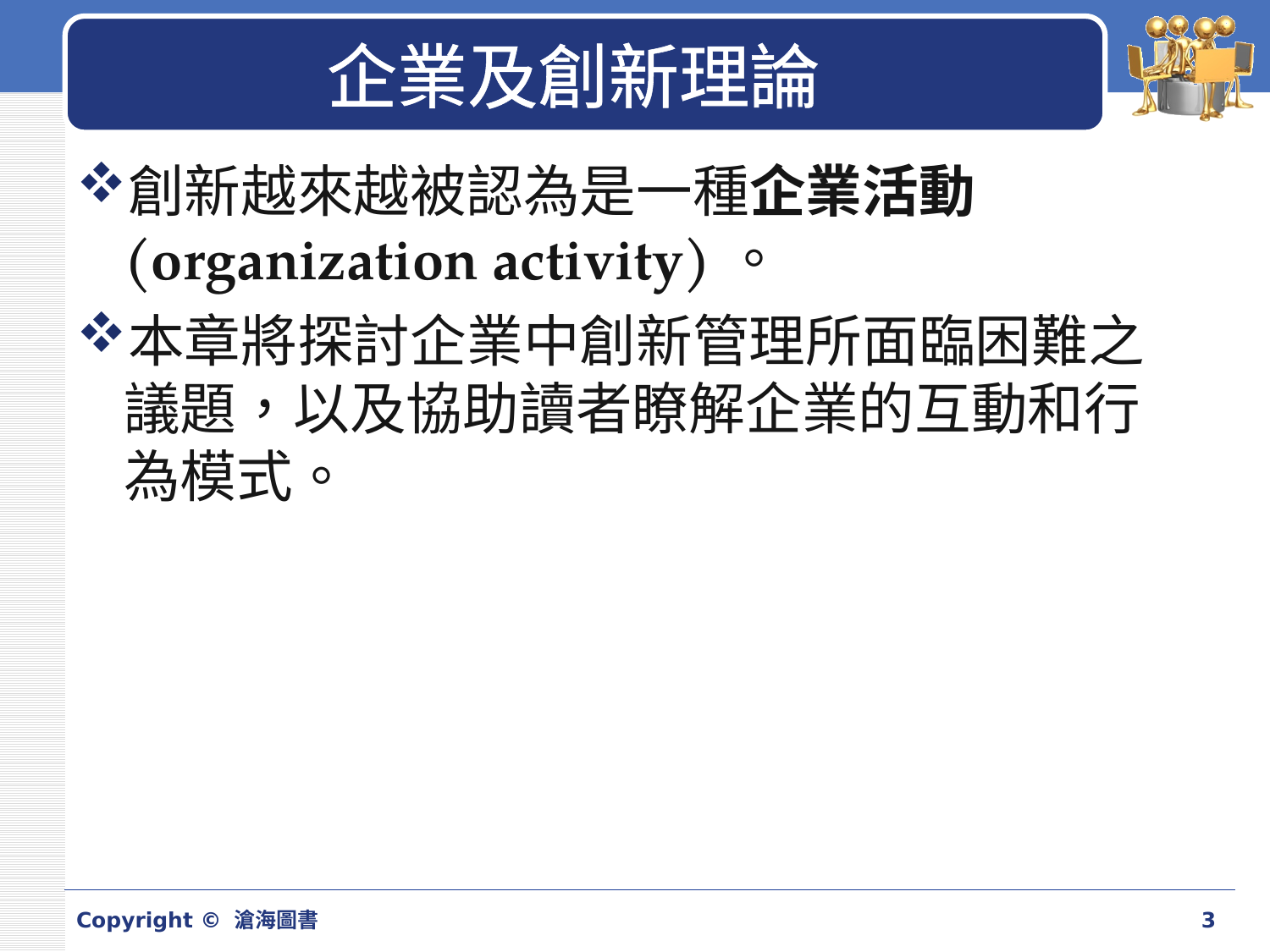

# 企業及創新理論
創新越來越被認為是一種企業活動(organization activity)。
本章將探討企業中創新管理所面臨困難之議題，以及協助讀者瞭解企業的互動和行為模式。
Copyright © 滄海圖書
3